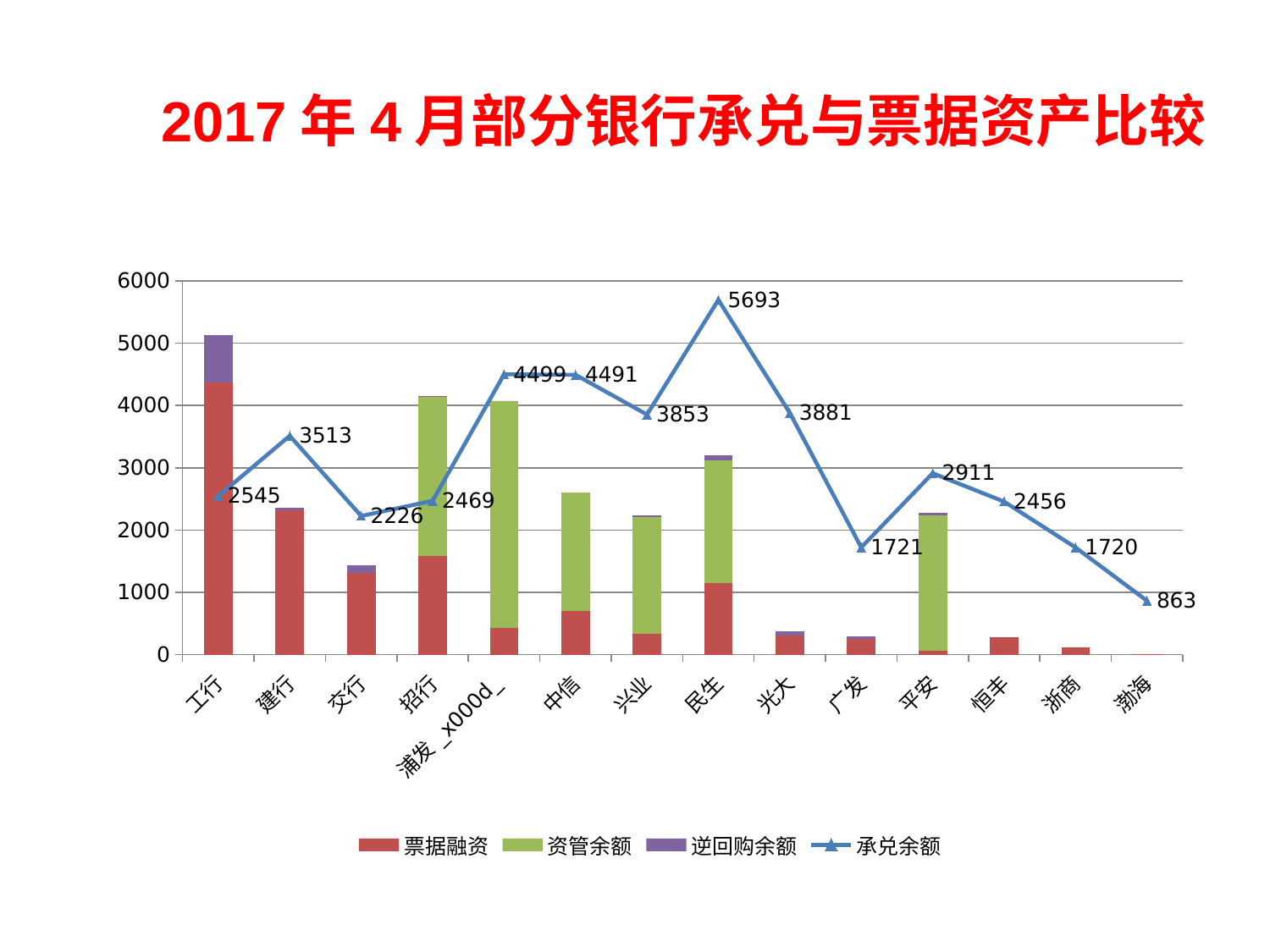

2017年4月部分银行承兑与票据资产比较

### Chart

| Category | 票据融资 | 资管余额 | 逆回购余额 | 承兑余额 |
|---|---|---|---|---|
| 工行 | 4362.240024099406 | 0.0 | 767.6718509213008 | 2544.9468269999998 |
| 建行 | 2311.5296954516966 | 0.0 | 41.16000000000001 | 3512.5261649894 |
| 交行 | 1316.2522979017 | 0.0 | 122.39977041389984 | 2225.7600834469977 |
| 招行 | 1589.6801999999998 | 2549.1773670328002 | 9.107000000000001 | 2468.9401 |
| 浦发_x000d_
 | 427.8503 | 3645.865305000001 | 0.08000000000000004 | 4499.4467 |
| 中信 | 701.7012335614 | 1900.7 | 0.0 | 4491.371676359106 |
| 兴业 | 329.3956539999997 | 1877.42 | 30.681713000000002 | 3852.7547277532 |
| 民生 | 1147.0013253984998 | 1971.34 | 85.39 | 5692.8819309778055 |
| 光大 | 305.56 | 0.0 | 72.0 | 3880.59 |
| 广发 | 256.7500999999997 | 0.0 | 31.66 | 1721.0831999999998 |
| 平安 | 63.27309399990001 | 2170.95 | 36.82 | 2911.231354555303 |
| 恒丰 | 276.83199490039954 | 0.0 | 0.0 | 2455.7577405341012 |
| 浙商 | 114.68869999999998 | 0.0 | 0.0 | 1719.6755 |
| 渤海 | 10.96759535220001 | 0.0 | 0.0 | 862.5822706321 |